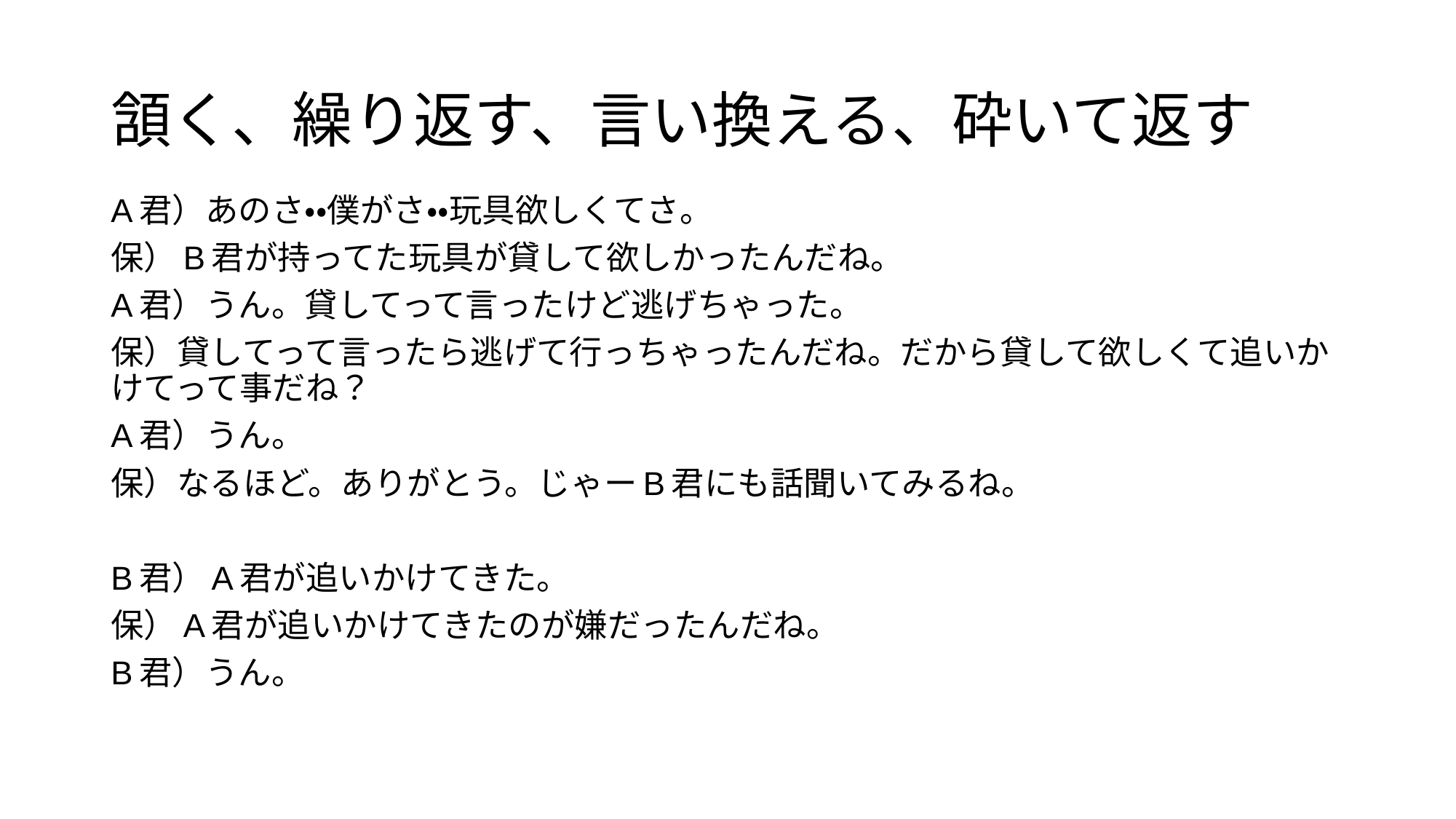

# 頷く、繰り返す、言い換える、砕いて返す
A君）あのさ・・僕がさ・・玩具欲しくてさ。
保）B君が持ってた玩具が貸して欲しかったんだね。
A君）うん。貸してって言ったけど逃げちゃった。
保）貸してって言ったら逃げて行っちゃったんだね。だから貸して欲しくて追いかけてって事だね？
A君）うん。
保）なるほど。ありがとう。じゃーB君にも話聞いてみるね。

B君）A君が追いかけてきた。
保）A君が追いかけてきたのが嫌だったんだね。
B君）うん。